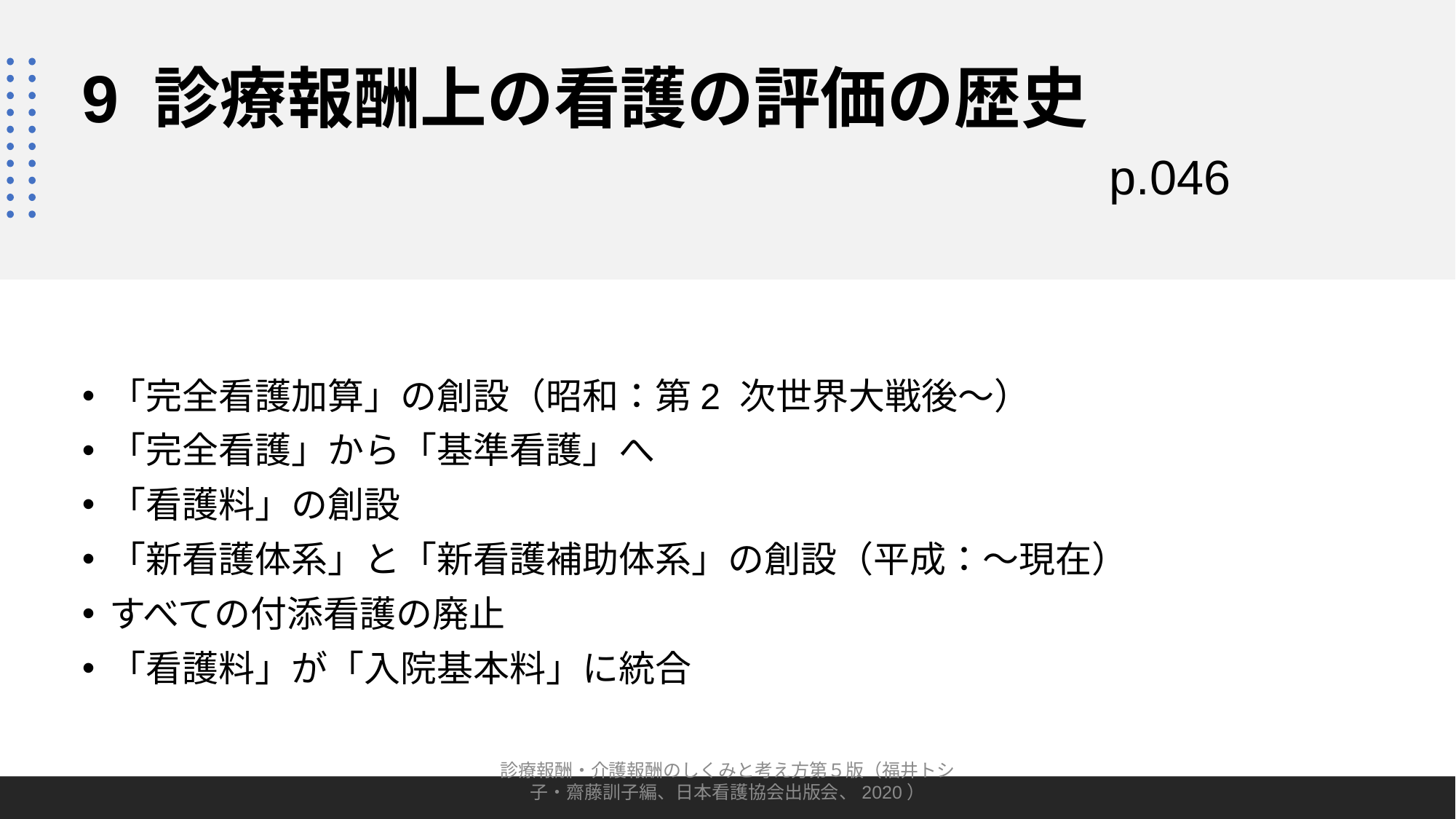

# 9 診療報酬上の看護の評価の歴史 p.046

「完全看護加算」の創設（昭和：第2 次世界大戦後～）
「完全看護」から「基準看護」へ
「看護料」の創設
「新看護体系」と「新看護補助体系」の創設（平成：～現在）
すべての付添看護の廃止
「看護料」が「入院基本料」に統合
診療報酬・介護報酬のしくみと考え方第５版（福井トシ子・齋藤訓子編、日本看護協会出版会、2020）